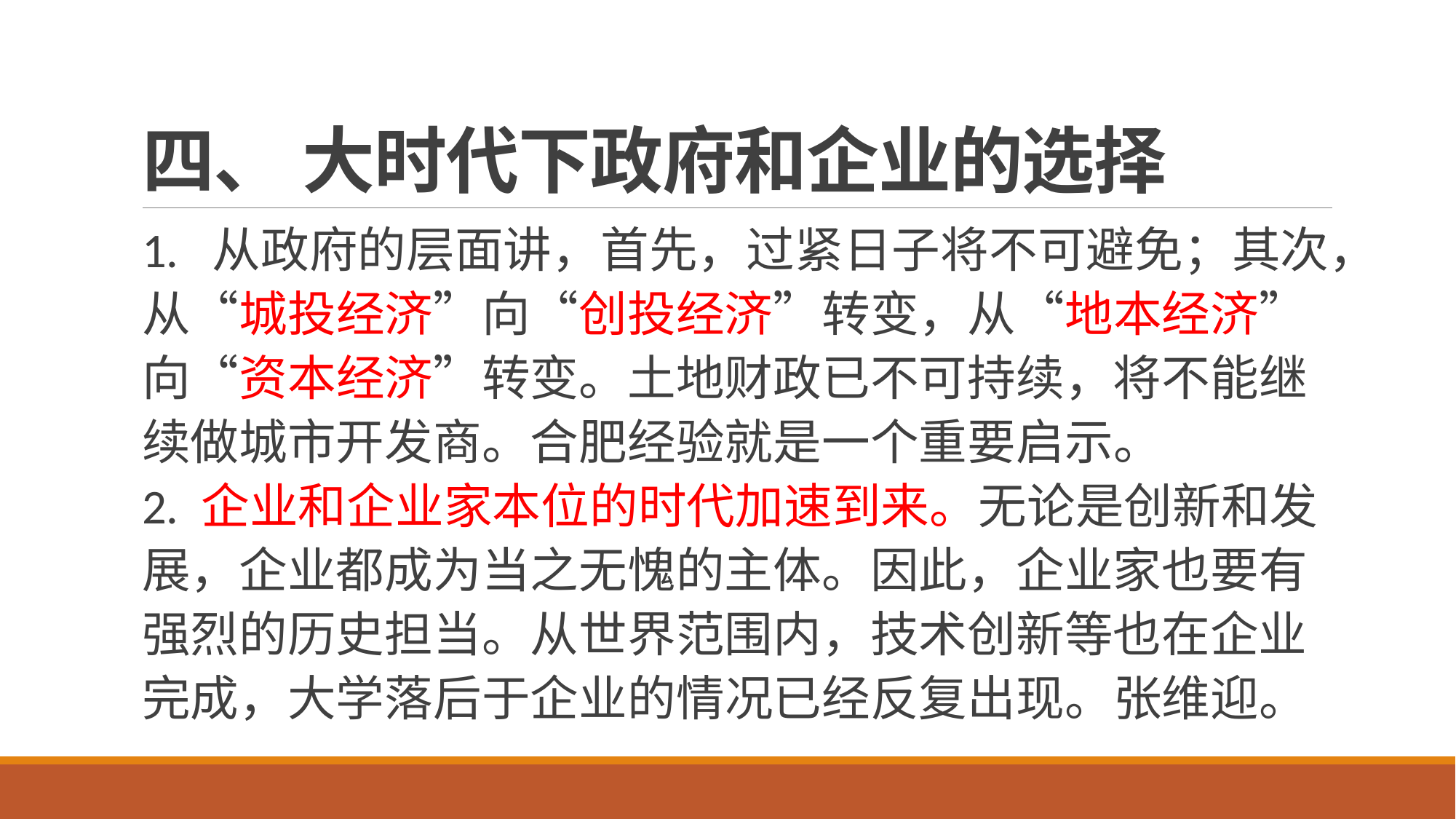

# 四、 大时代下政府和企业的选择
1.  从政府的层面讲，首先，过紧日子将不可避免；其次，从“城投经济”向“创投经济”转变，从“地本经济”向“资本经济”转变。土地财政已不可持续，将不能继续做城市开发商。合肥经验就是一个重要启示。
2. 企业和企业家本位的时代加速到来。无论是创新和发展，企业都成为当之无愧的主体。因此，企业家也要有强烈的历史担当。从世界范围内，技术创新等也在企业完成，大学落后于企业的情况已经反复出现。张维迎。